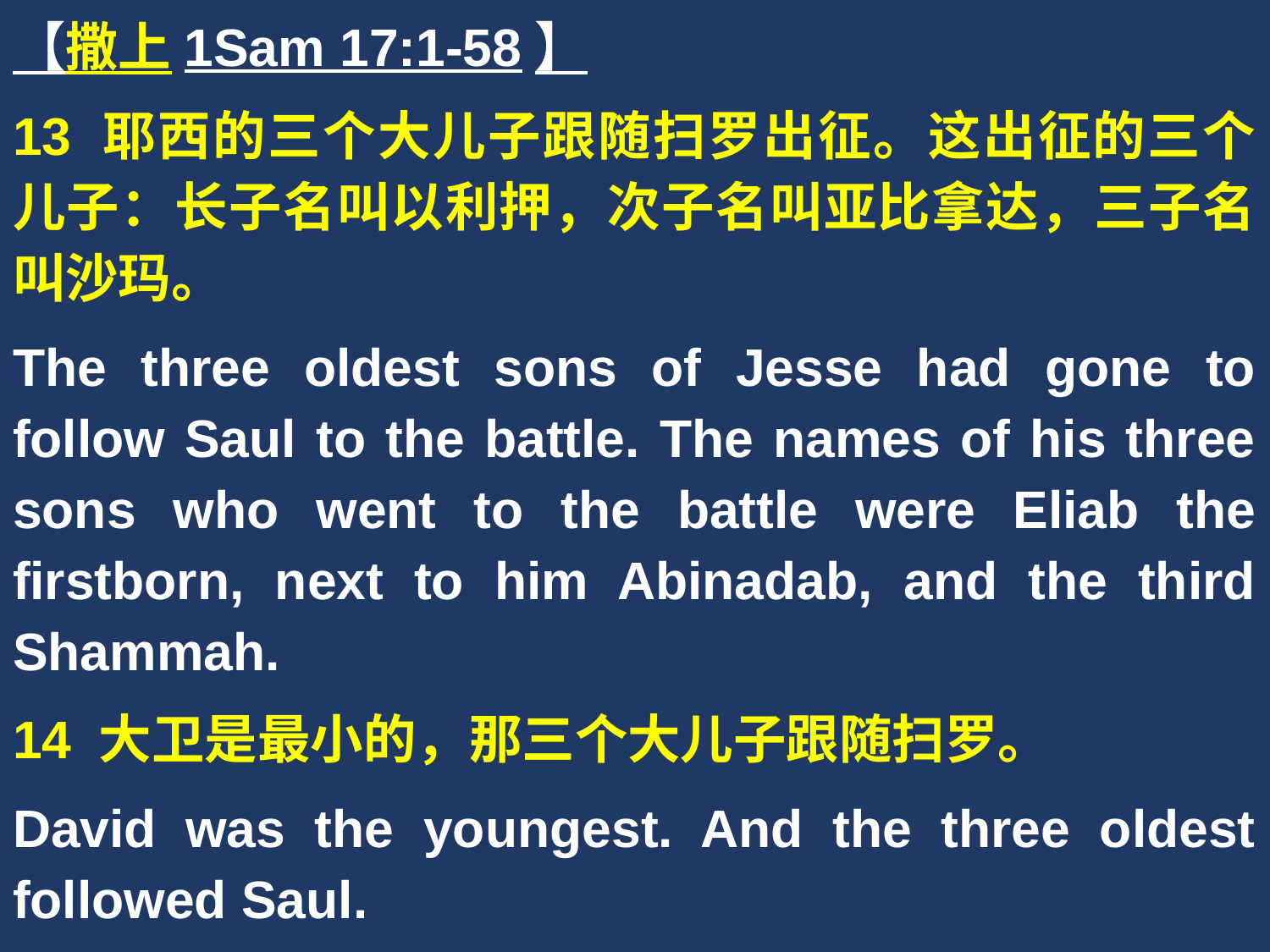

【撒上1Sam 17:1-58】
13 耶西的三个大儿子跟随扫罗出征。这出征的三个儿子：长子名叫以利押，次子名叫亚比拿达，三子名叫沙玛。
The three oldest sons of Jesse had gone to follow Saul to the battle. The names of his three sons who went to the battle were Eliab the firstborn, next to him Abinadab, and the third Shammah.
14 大卫是最小的，那三个大儿子跟随扫罗。
David was the youngest. And the three oldest followed Saul.